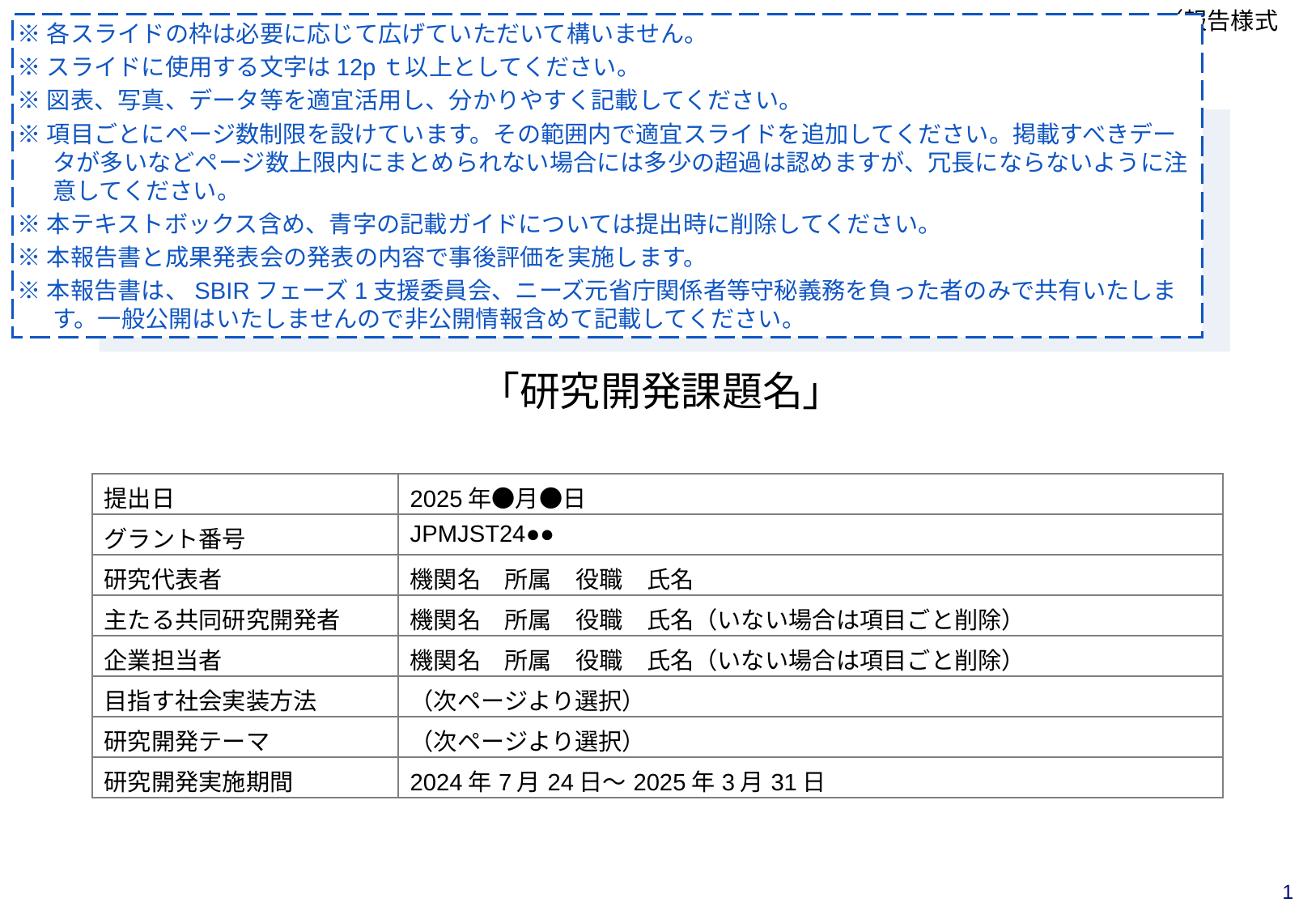

（報告様式1）
※各スライドの枠は必要に応じて広げていただいて構いません。
※スライドに使用する文字は12pｔ以上としてください。
※図表、写真、データ等を適宜活用し、分かりやすく記載してください。
※項目ごとにページ数制限を設けています。その範囲内で適宜スライドを追加してください。掲載すべきデータが多いなどページ数上限内にまとめられない場合には多少の超過は認めますが、冗長にならないように注意してください。
※本テキストボックス含め、青字の記載ガイドについては提出時に削除してください。
※本報告書と成果発表会の発表の内容で事後評価を実施します。
※本報告書は、SBIRフェーズ1支援委員会、ニーズ元省庁関係者等守秘義務を負った者のみで共有いたします。一般公開はいたしませんので非公開情報含めて記載してください。
成果報告書
研究成果展開事業　大学発新産業創出プログラム
プロジェクト推進型　SBIR フェーズ1支援
「研究開発課題名」
| 提出日 | 2025年●月●日 |
| --- | --- |
| グラント番号 | JPMJST24●● |
| 研究代表者 | 機関名　所属　役職　氏名 |
| 主たる共同研究開発者 | 機関名　所属　役職　氏名（いない場合は項目ごと削除） |
| 企業担当者 | 機関名　所属　役職　氏名（いない場合は項目ごと削除） |
| 目指す社会実装方法 | （次ページより選択） |
| 研究開発テーマ | （次ページより選択） |
| 研究開発実施期間 | 2024年7月24日～2025年3月31日 |